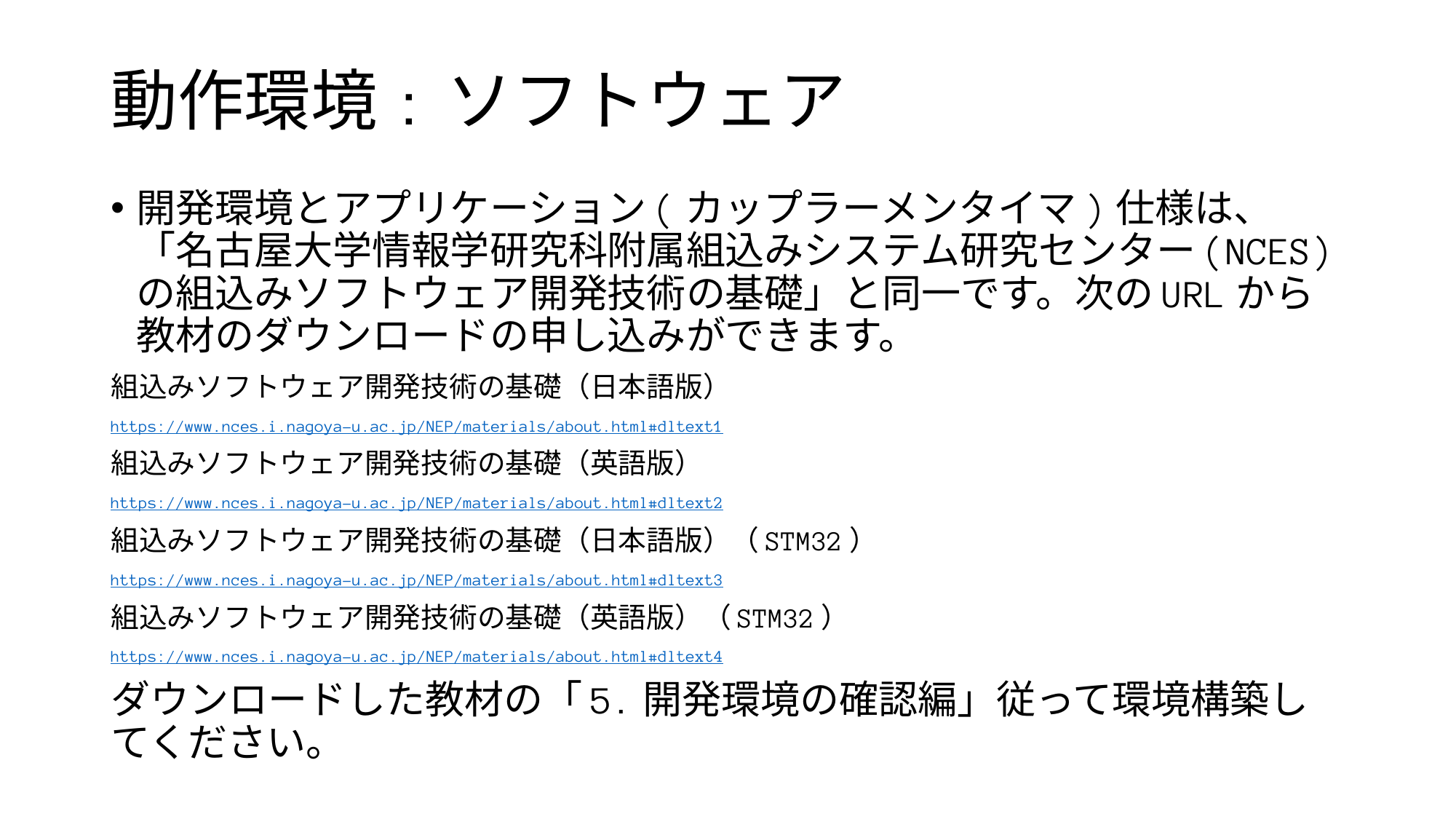

# 動作環境:ソフトウェア
開発環境とアプリケーション(カップラーメンタイマ)仕様は、「名古屋大学情報学研究科附属組込みシステム研究センター(NCES)の組込みソフトウェア開発技術の基礎」と同一です。次のURLから教材のダウンロードの申し込みができます。
組込みソフトウェア開発技術の基礎（日本語版）
https://www.nces.i.nagoya-u.ac.jp/NEP/materials/about.html#dltext1
組込みソフトウェア開発技術の基礎（英語版）
https://www.nces.i.nagoya-u.ac.jp/NEP/materials/about.html#dltext2
組込みソフトウェア開発技術の基礎（日本語版）（STM32）
https://www.nces.i.nagoya-u.ac.jp/NEP/materials/about.html#dltext3
組込みソフトウェア開発技術の基礎（英語版）（STM32）
https://www.nces.i.nagoya-u.ac.jp/NEP/materials/about.html#dltext4
ダウンロードした教材の「5.開発環境の確認編」従って環境構築してください。